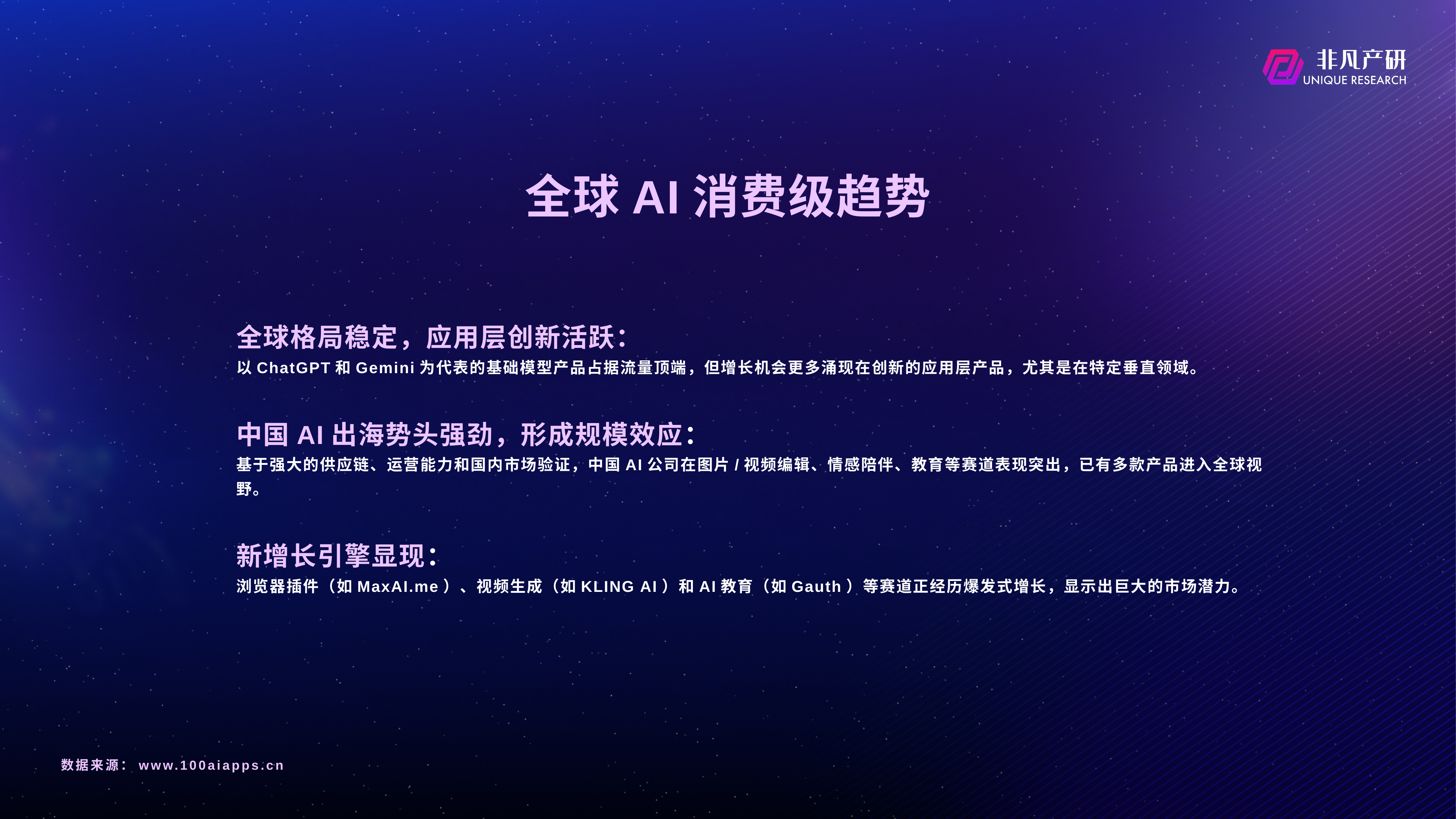

# 全球AI消费级趋势
全球格局稳定，应用层创新活跃：
以ChatGPT和Gemini为代表的基础模型产品占据流量顶端，但增长机会更多涌现在创新的应用层产品，尤其是在特定垂直领域。

中国AI出海势头强劲，形成规模效应：
基于强大的供应链、运营能力和国内市场验证，中国AI公司在图片/视频编辑、情感陪伴、教育等赛道表现突出，已有多款产品进入全球视野。

新增长引擎显现：
浏览器插件（如MaxAI.me）、视频生成（如KLING AI）和AI教育（如Gauth）等赛道正经历爆发式增长，显示出巨大的市场潜力。